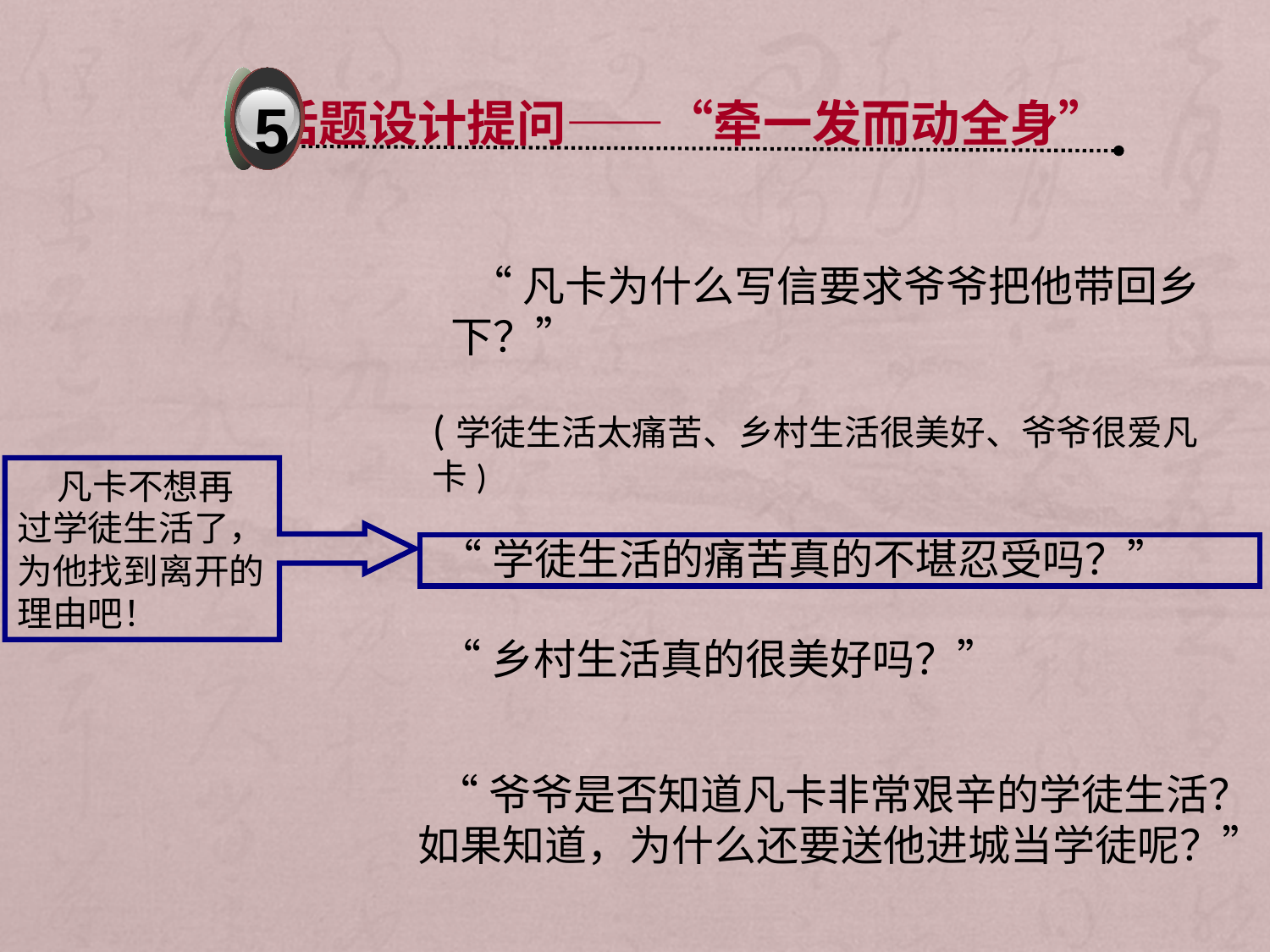

5

话题设计提问——“牵一发而动全身”

  “凡卡为什么写信要求爷爷把他带回乡下？”
(学徒生活太痛苦、乡村生活很美好、爷爷很爱凡卡)
“学徒生活的痛苦真的不堪忍受吗？”
“乡村生活真的很美好吗？”
  “爷爷是否知道凡卡非常艰辛的学徒生活？
如果知道，为什么还要送他进城当学徒呢？”

    凡卡不想再过学徒生活了，为他找到离开的理由吧！